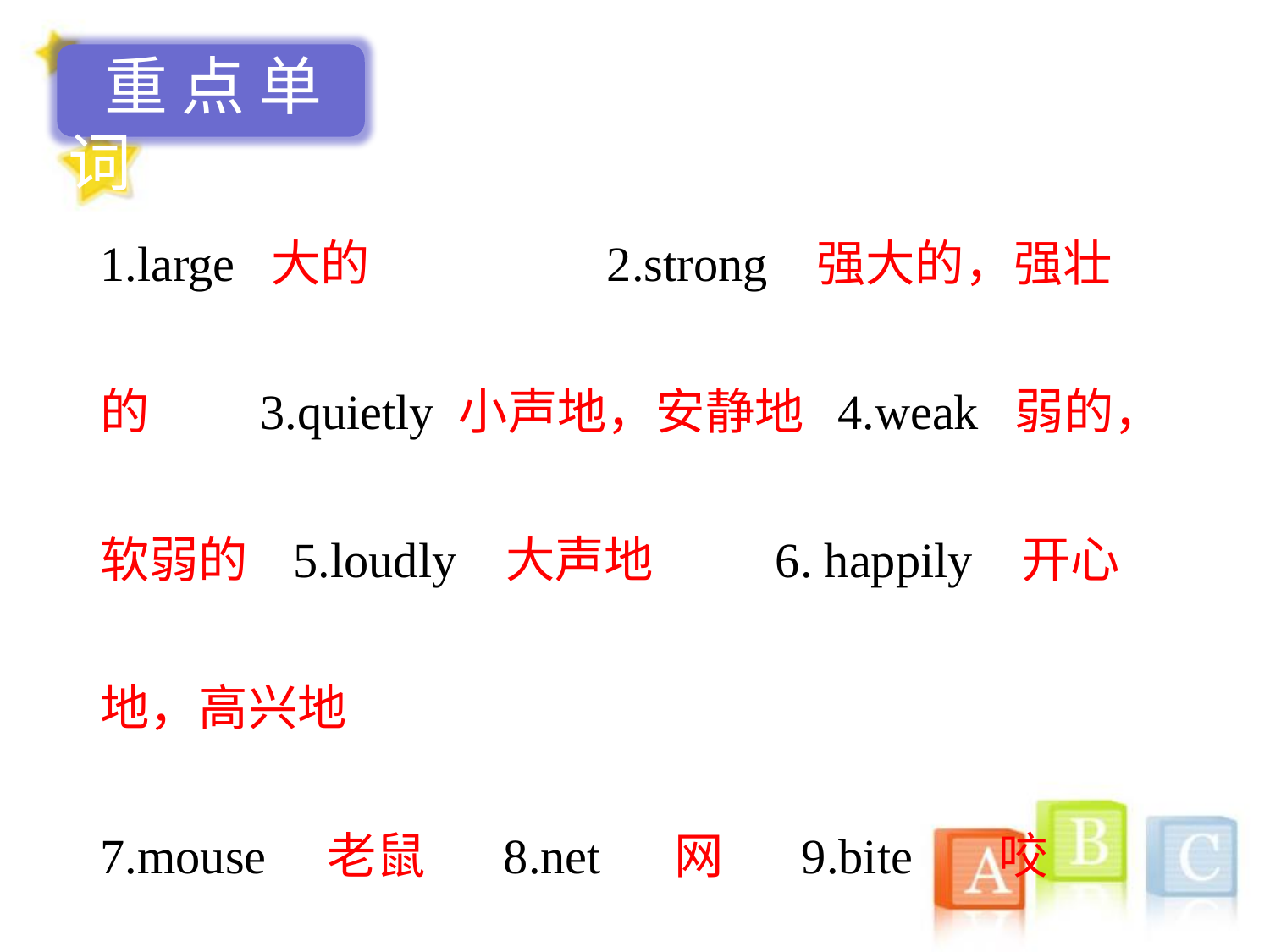

重点单词

1.large  大的　　　       2.strong   强大的，强壮的　　3.quietly 小声地，安静地  4.weak  弱的，软弱的   5.loudly   大声地          6. happily   开心地，高兴地
7.mouse    老鼠      8.net     网      9.bite      咬